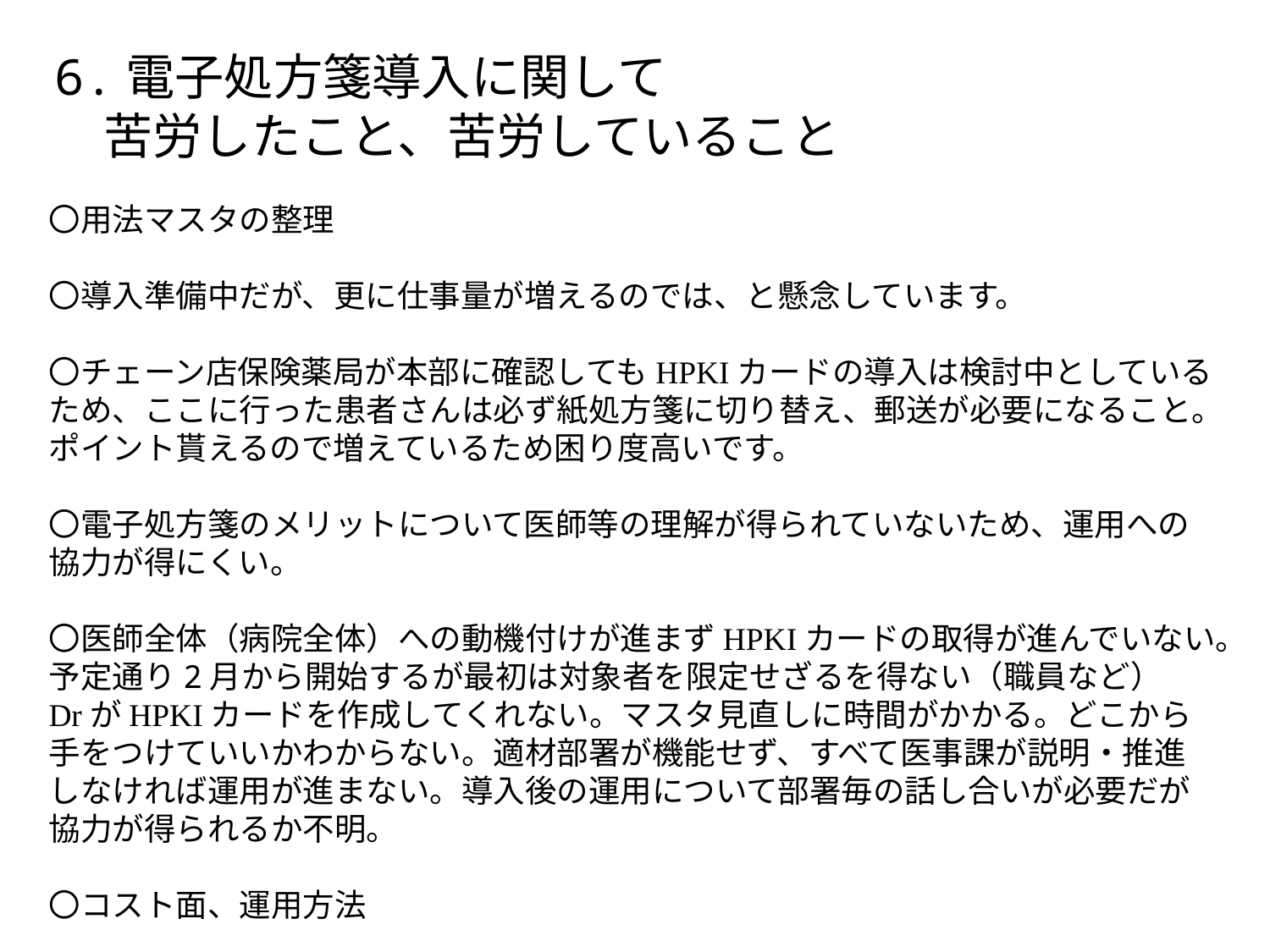

6.電子処方箋導入に関して
　苦労したこと、苦労していること
〇用法マスタの整理

〇導入準備中だが、更に仕事量が増えるのでは、と懸念しています。

〇チェーン店保険薬局が本部に確認してもHPKIカードの導入は検討中としているため、ここに行った患者さんは必ず紙処方箋に切り替え、郵送が必要になること。ポイント貰えるので増えているため困り度高いです。

〇電子処方箋のメリットについて医師等の理解が得られていないため、運用への協力が得にくい。

〇医師全体（病院全体）への動機付けが進まずHPKIカードの取得が進んでいない。予定通り2月から開始するが最初は対象者を限定せざるを得ない（職員など）
DrがHPKIカードを作成してくれない。マスタ見直しに時間がかかる。どこから手をつけていいかわからない。適材部署が機能せず、すべて医事課が説明・推進しなければ運用が進まない。導入後の運用について部署毎の話し合いが必要だが協力が得られるか不明。

〇コスト面、運用方法